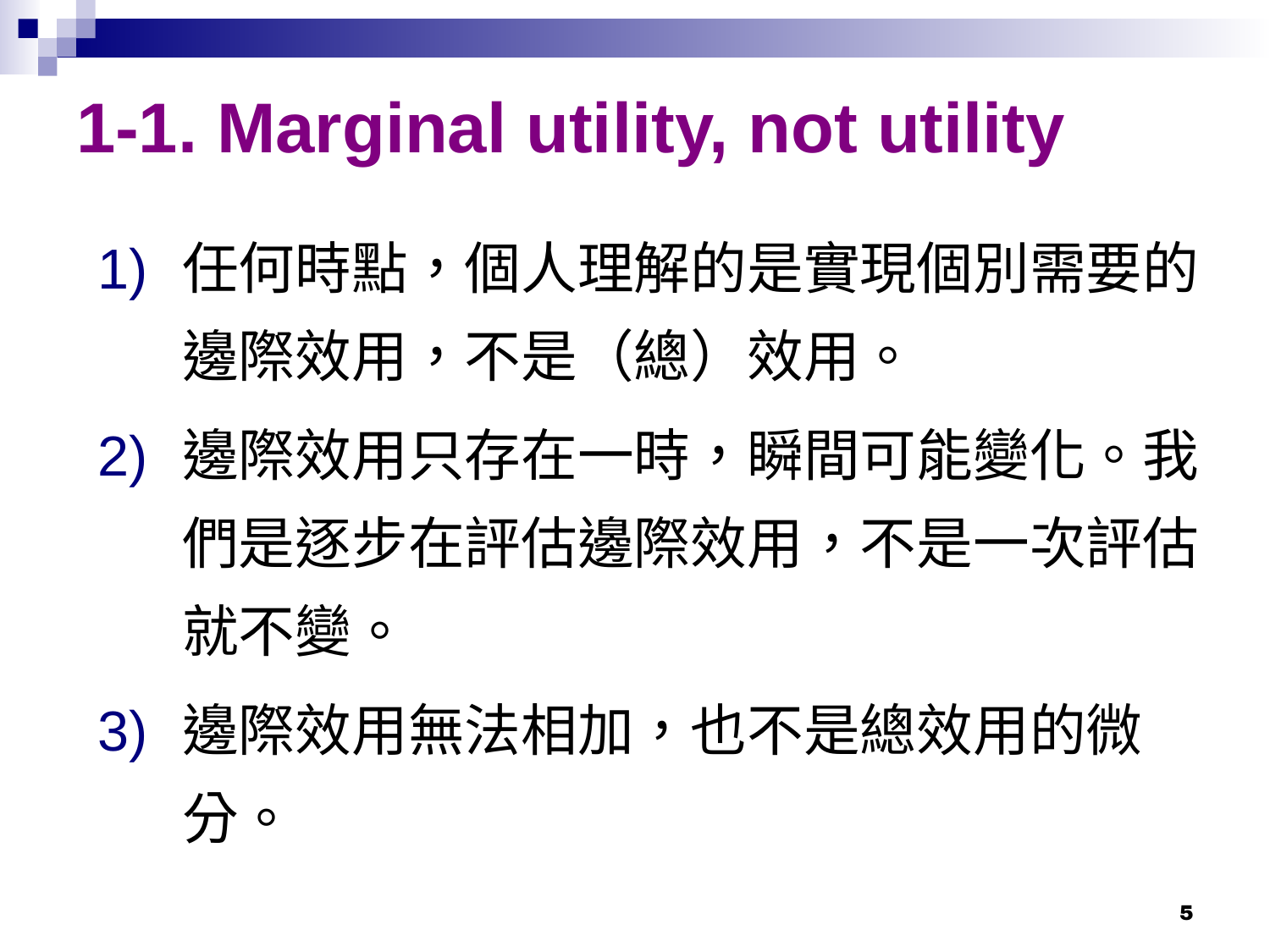

# 1-1. Marginal utility, not utility
任何時點，個人理解的是實現個別需要的邊際效用，不是（總）效用。
邊際效用只存在一時，瞬間可能變化。我們是逐步在評估邊際效用，不是一次評估就不變。
邊際效用無法相加，也不是總效用的微分。
5